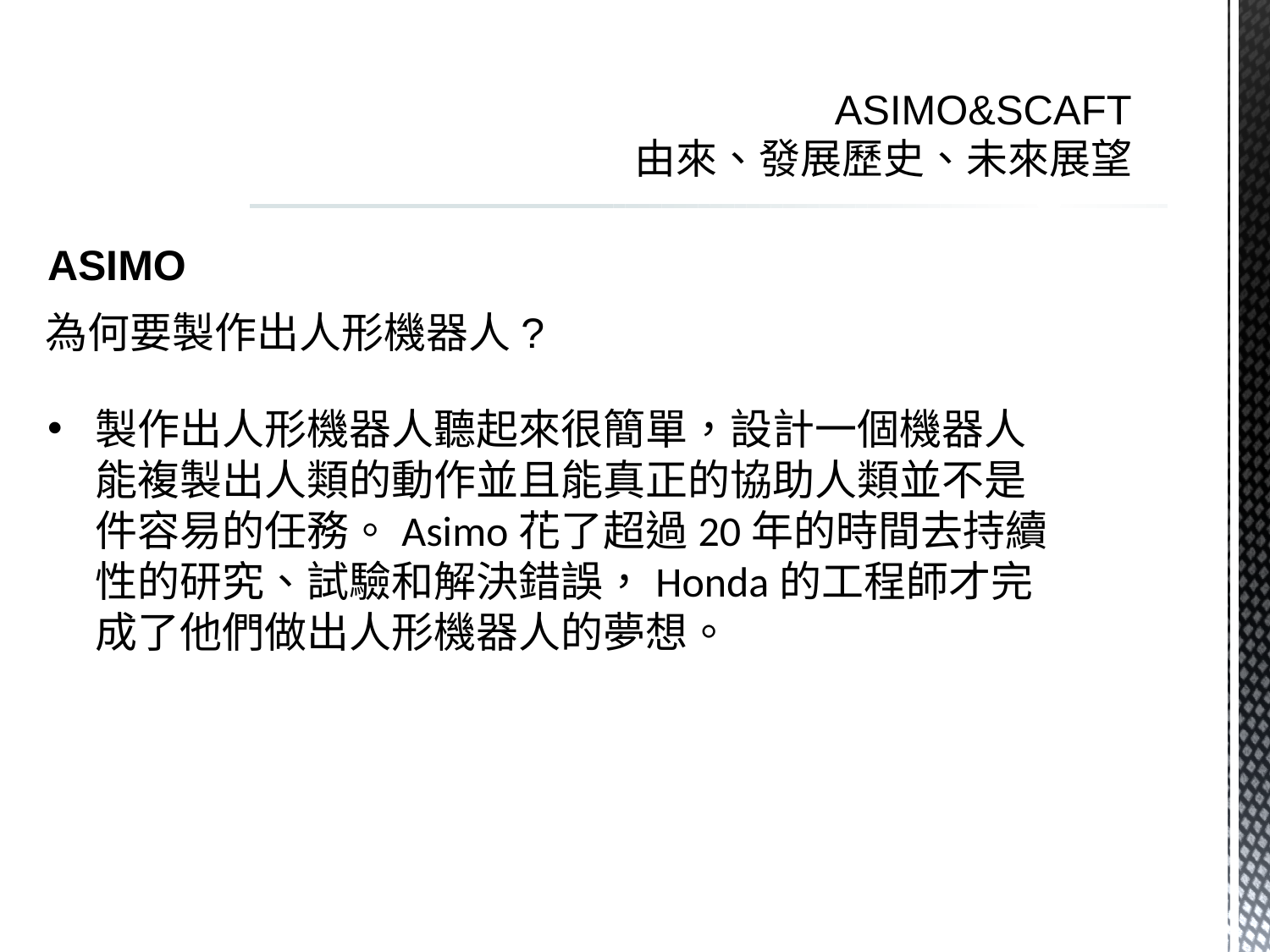

# ASIMO&SCAFT 由來、發展歷史、未來展望

ASIMO
為何要製作出人形機器人?
製作出人形機器人聽起來很簡單，設計一個機器人能複製出人類的動作並且能真正的協助人類並不是件容易的任務。Asimo花了超過20年的時間去持續性的研究、試驗和解決錯誤，Honda的工程師才完成了他們做出人形機器人的夢想。